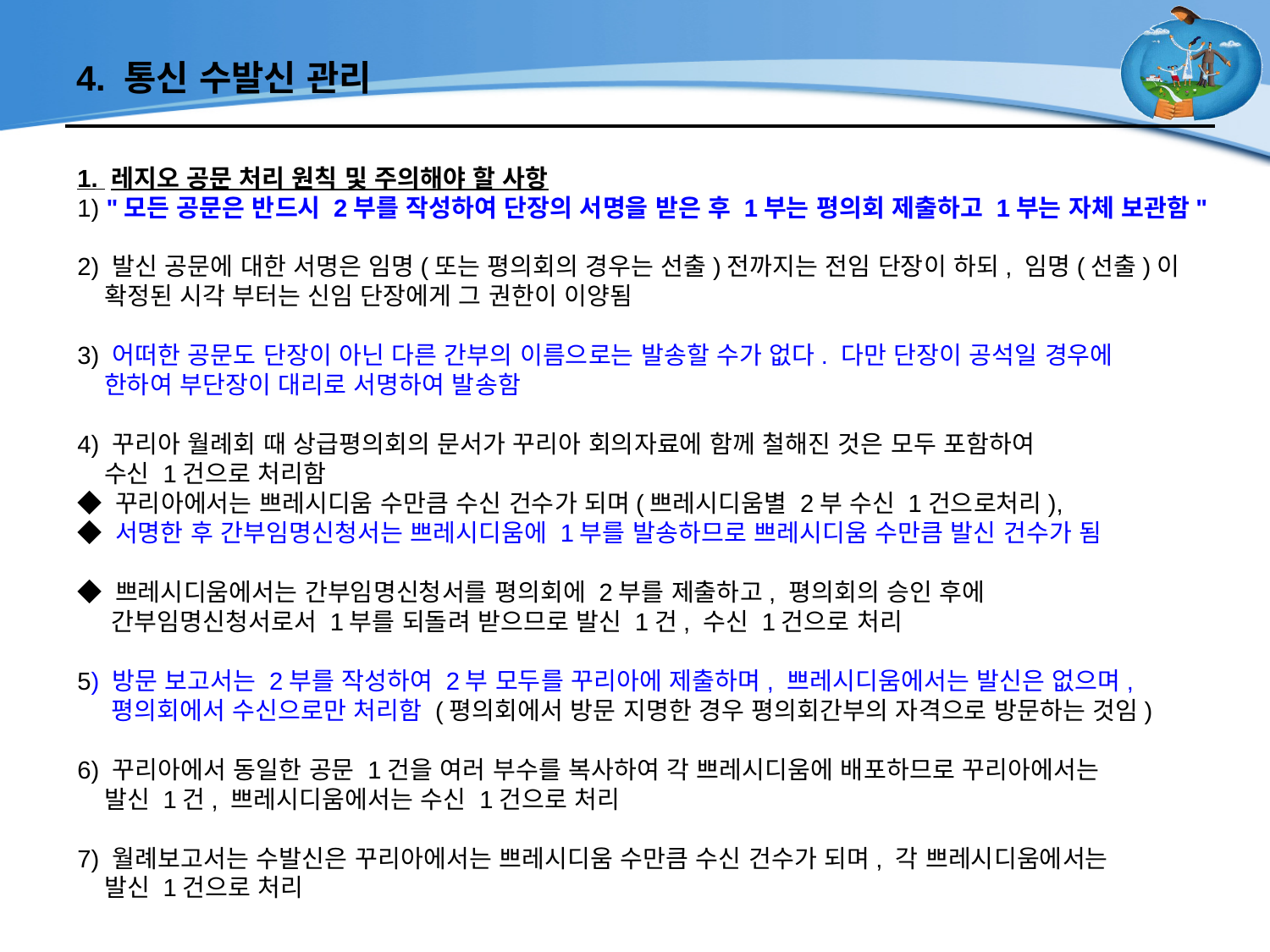

# 4. 통신 수발신 관리
1. 레지오 공문 처리 원칙 및 주의해야 할 사항
1) "모든 공문은 반드시 2부를 작성하여 단장의 서명을 받은 후 1부는 평의회 제출하고 1부는 자체 보관함"

2) 발신 공문에 대한 서명은 임명(또는 평의회의 경우는 선출)전까지는 전임 단장이 하되, 임명(선출)이
   확정된 시각 부터는 신임 단장에게 그 권한이 이양됨

3) 어떠한 공문도 단장이 아닌 다른 간부의 이름으로는 발송할 수가 없다. 다만 단장이 공석일 경우에
   한하여 부단장이 대리로 서명하여 발송함

4) 꾸리아 월례회 때 상급평의회의 문서가 꾸리아 회의자료에 함께 철해진 것은 모두 포함하여
   수신 1건으로 처리함
◆ 꾸리아에서는 쁘레시디움 수만큼 수신 건수가 되며(쁘레시디움별 2부 수신 1건으로처리),
◆ 서명한 후 간부임명신청서는 쁘레시디움에 1부를 발송하므로 쁘레시디움 수만큼 발신 건수가 됨

◆ 쁘레시디움에서는 간부임명신청서를 평의회에 2부를 제출하고, 평의회의 승인 후에
    간부임명신청서로서 1부를 되돌려 받으므로 발신 1건, 수신 1건으로 처리

5) 방문 보고서는 2부를 작성하여 2부 모두를 꾸리아에 제출하며, 쁘레시디움에서는 발신은 없으며,
    평의회에서 수신으로만 처리함 (평의회에서 방문 지명한 경우 평의회간부의 자격으로 방문하는 것임)

6) 꾸리아에서 동일한 공문 1건을 여러 부수를 복사하여 각 쁘레시디움에 배포하므로 꾸리아에서는
   발신 1건, 쁘레시디움에서는 수신 1건으로 처리

7) 월례보고서는 수발신은 꾸리아에서는 쁘레시디움 수만큼 수신 건수가 되며, 각 쁘레시디움에서는
   발신 1건으로 처리